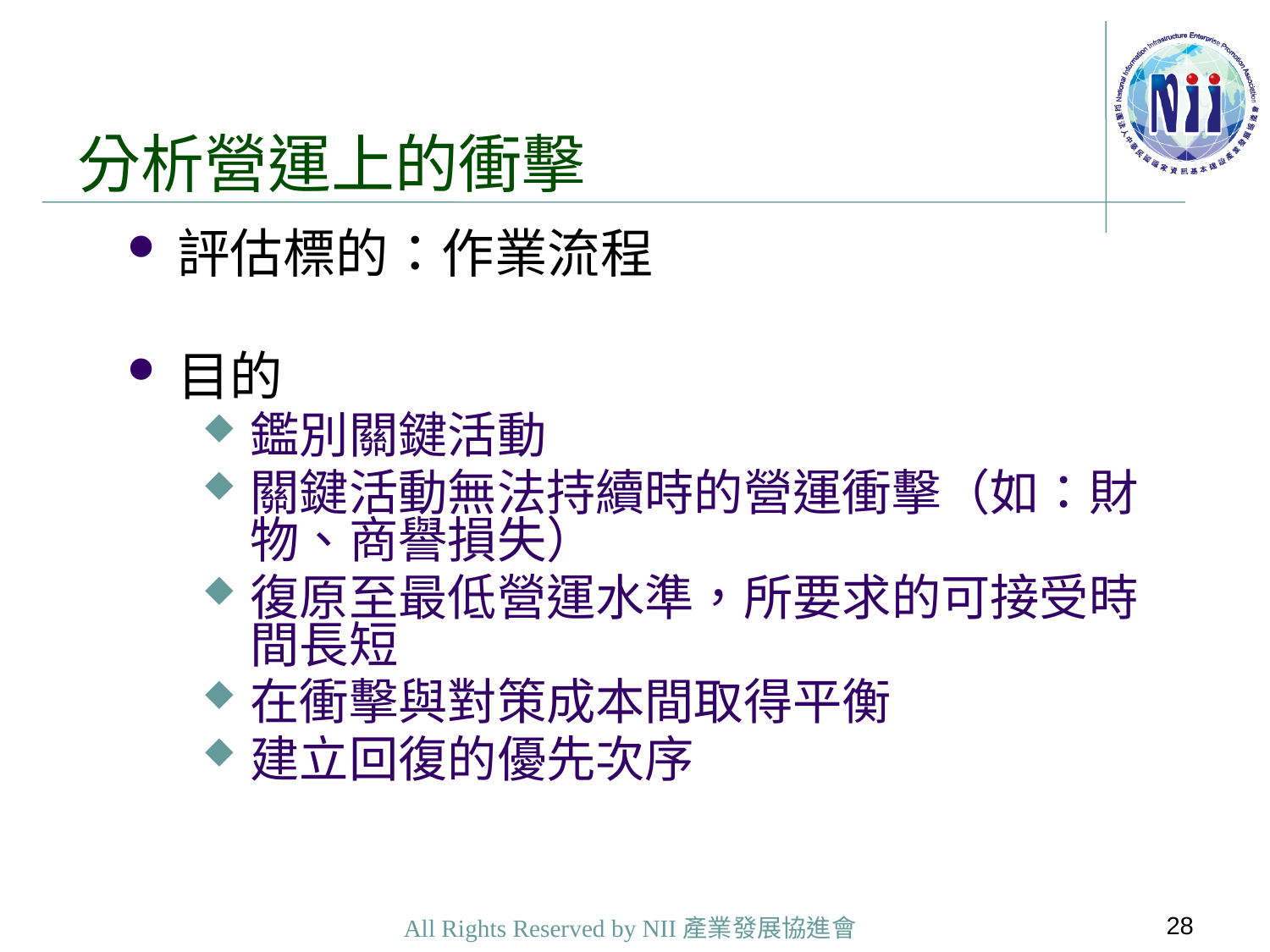

分析營運上的衝擊
評估標的：作業流程

目的
鑑別關鍵活動
關鍵活動無法持續時的營運衝擊（如：財物、商譽損失）
復原至最低營運水準，所要求的可接受時間長短
在衝擊與對策成本間取得平衡
建立回復的優先次序

28
All Rights Reserved by NII產業發展協進會